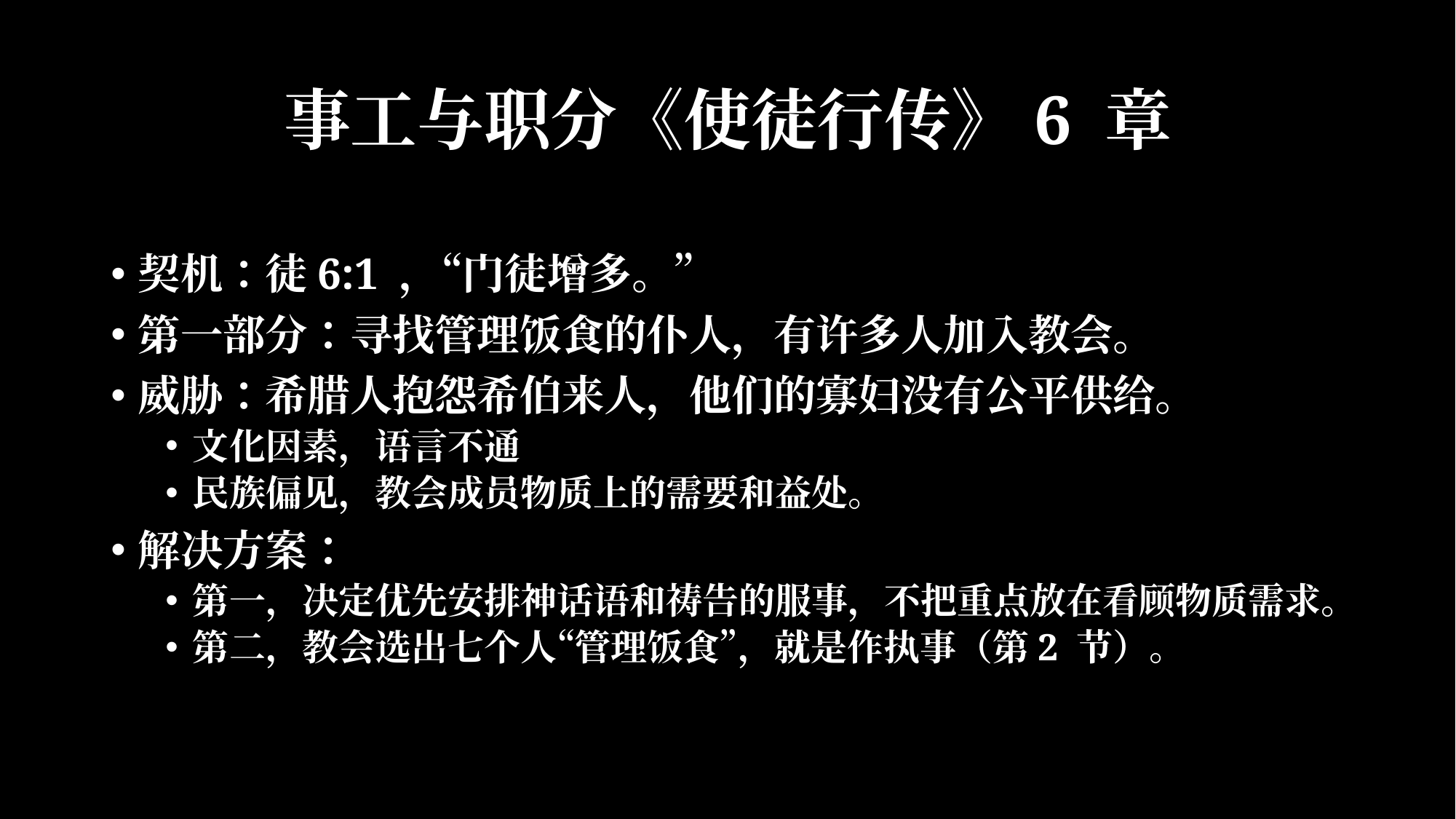

# 事工与职分《使徒行传》6 章

契机：徒6:1 ，“门徒增多。”
第一部分：寻找管理饭食的仆人，有许多人加入教会。
威胁：希腊人抱怨希伯来人，他们的寡妇没有公平供给。
文化因素，语言不通
民族偏见，教会成员物质上的需要和益处。
解决方案：
第一，决定优先安排神话语和祷告的服事，不把重点放在看顾物质需求。
第二，教会选出七个人“管理饭食”，就是作执事（第2 节）。